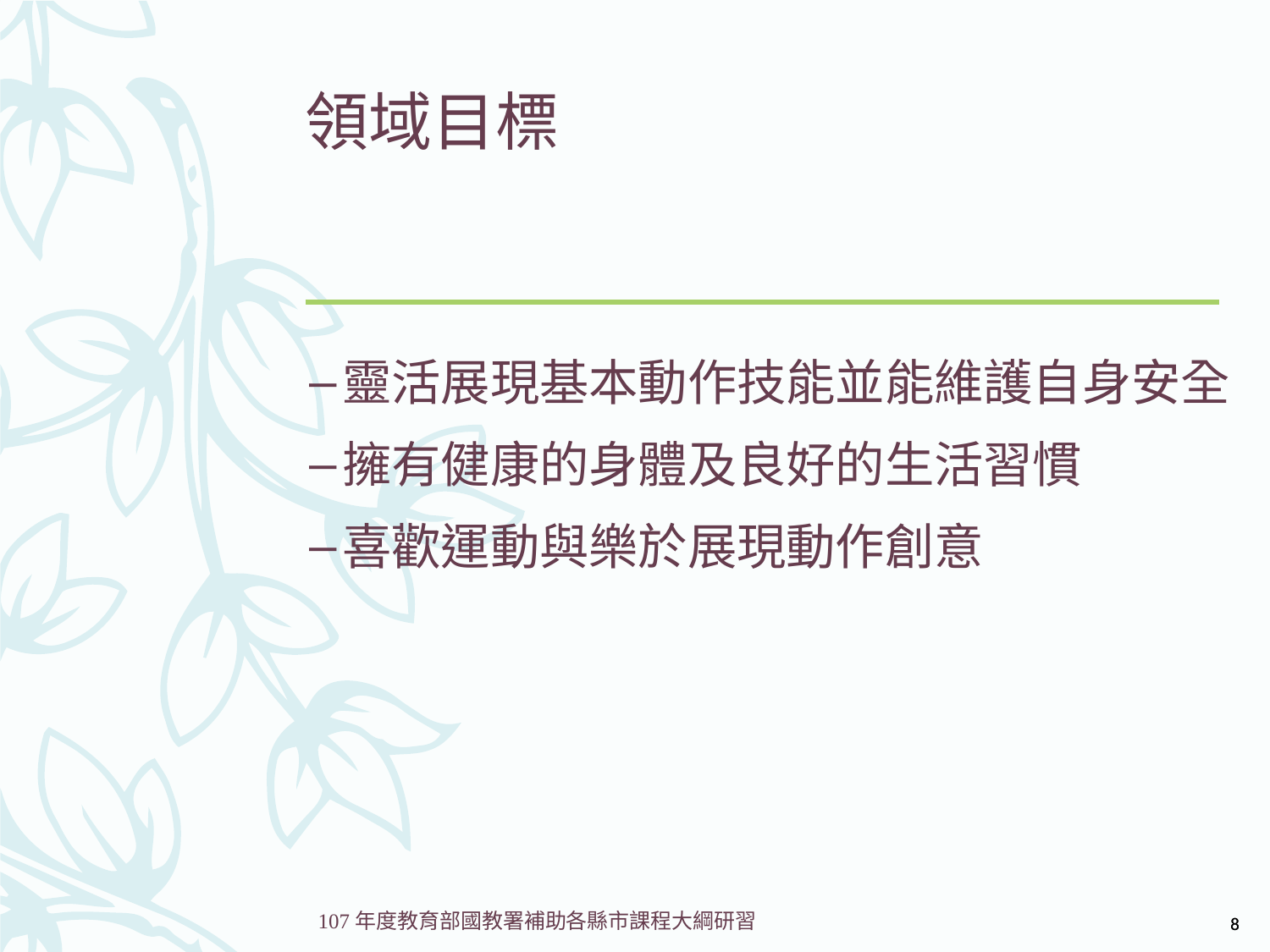

# 領域目標
靈活展現基本動作技能並能維護自身安全
擁有健康的身體及良好的生活習慣
喜歡運動與樂於展現動作創意

8
8
107年度教育部國教署補助各縣市課程大綱研習